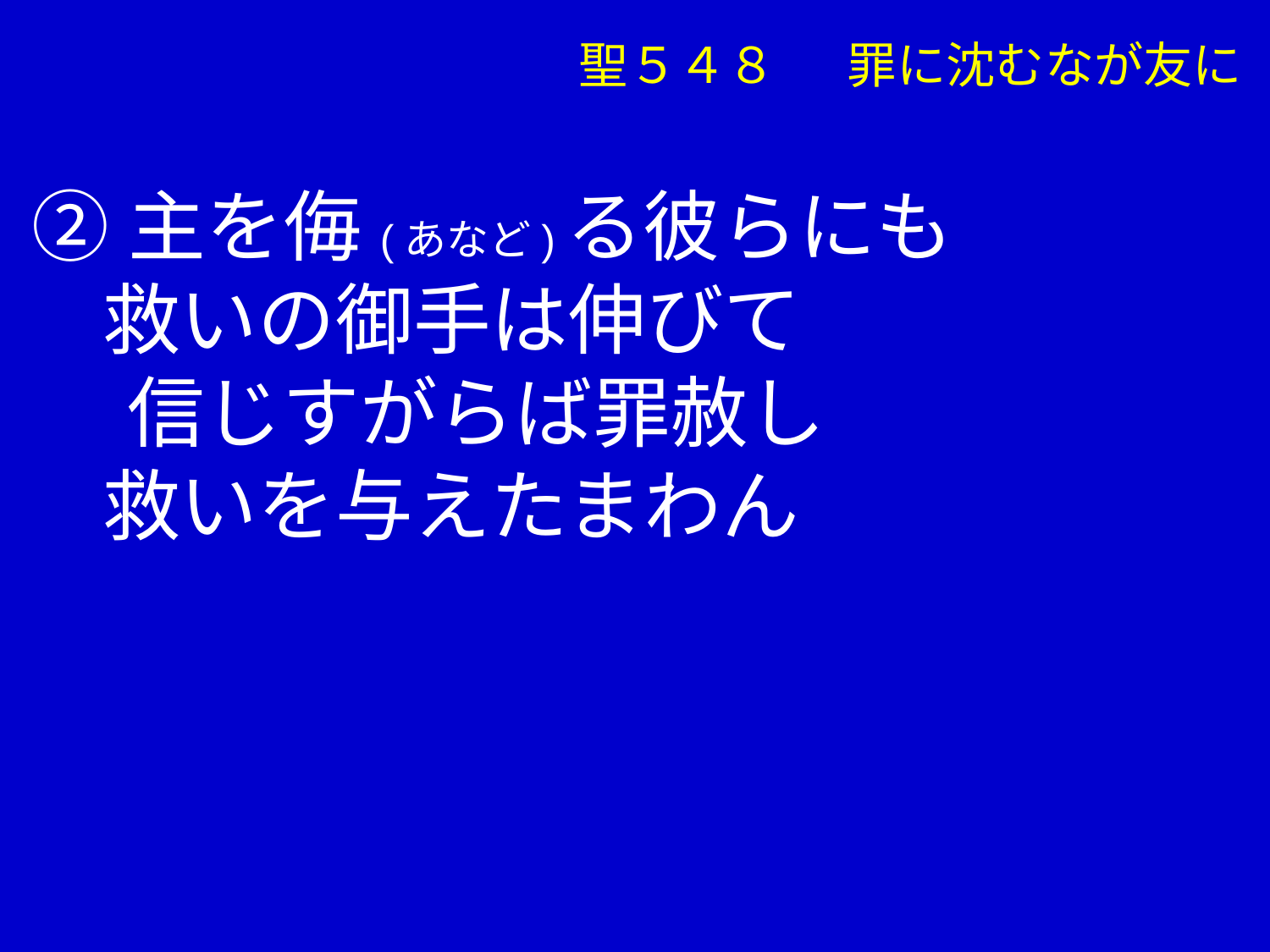

聖５４８  　罪に沈むなが友に
②主を侮(あなど)る彼らにも
   救いの御手は伸びて
　 信じすがらば罪赦し
   救いを与えたまわん